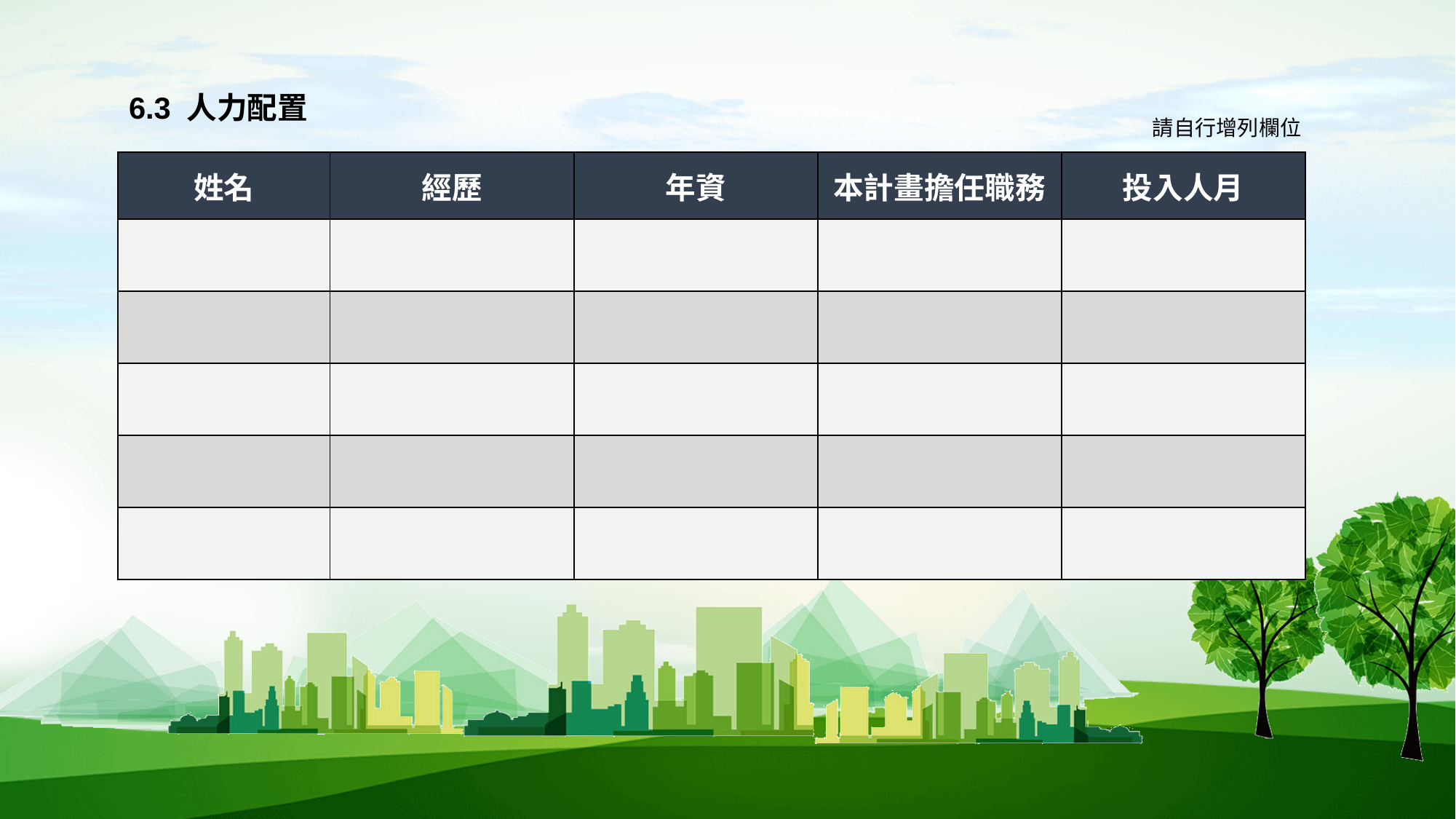

6.3 人力配置
請自行增列欄位
| 姓名 | 經歷 | 年資 | 本計畫擔任職務 | 投入人月 |
| --- | --- | --- | --- | --- |
|  |  |  |  |  |
|  |  |  |  |  |
|  |  |  |  |  |
|  |  |  |  |  |
|  |  |  |  |  |